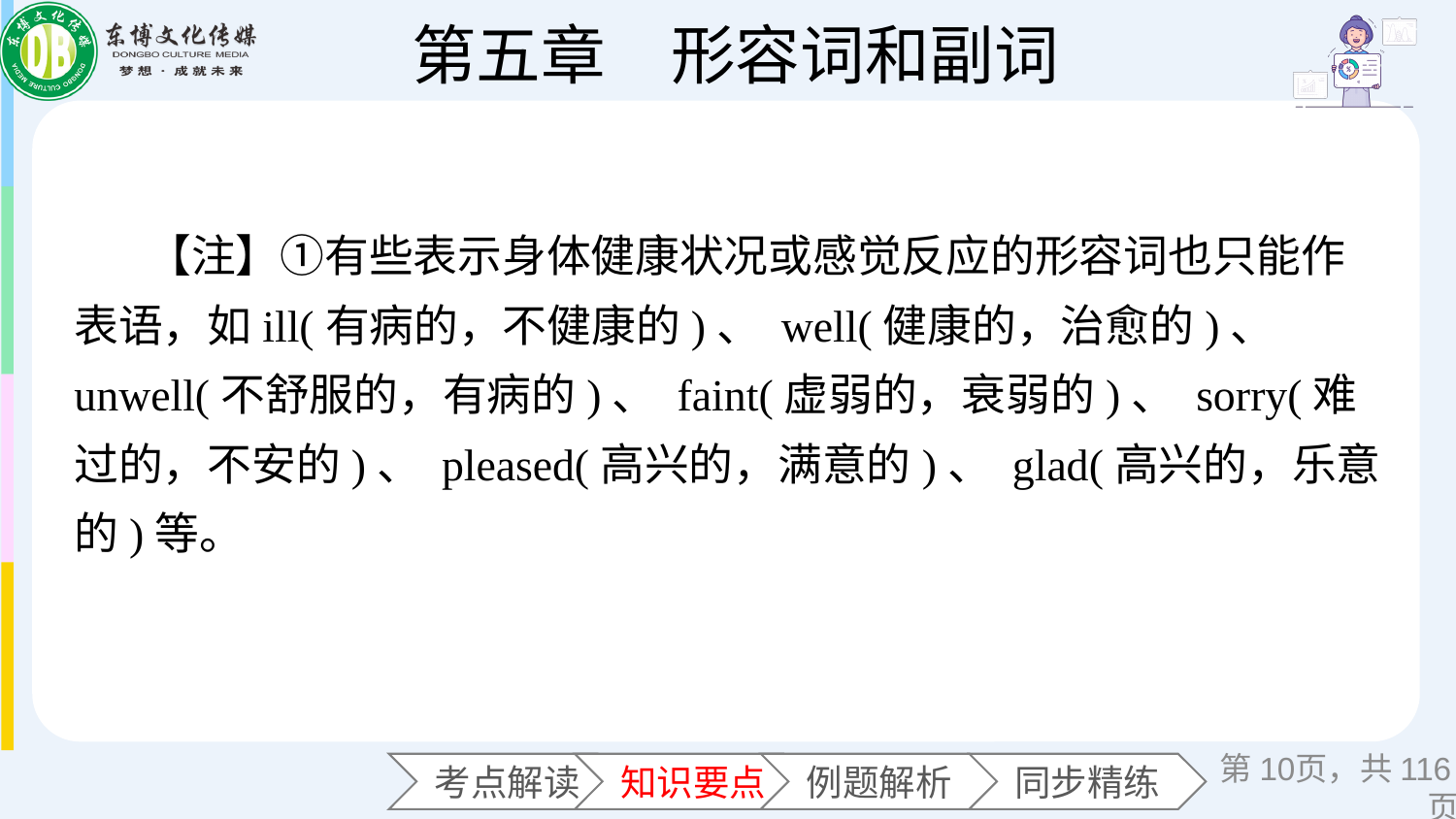

【注】①有些表示身体健康状况或感觉反应的形容词也只能作表语，如ill(有病的，不健康的)、 well(健康的，治愈的)、 unwell(不舒服的，有病的)、 faint(虚弱的，衰弱的)、 sorry(难过的，不安的)、 pleased(高兴的，满意的)、 glad(高兴的，乐意的)等。
第10页，共116页